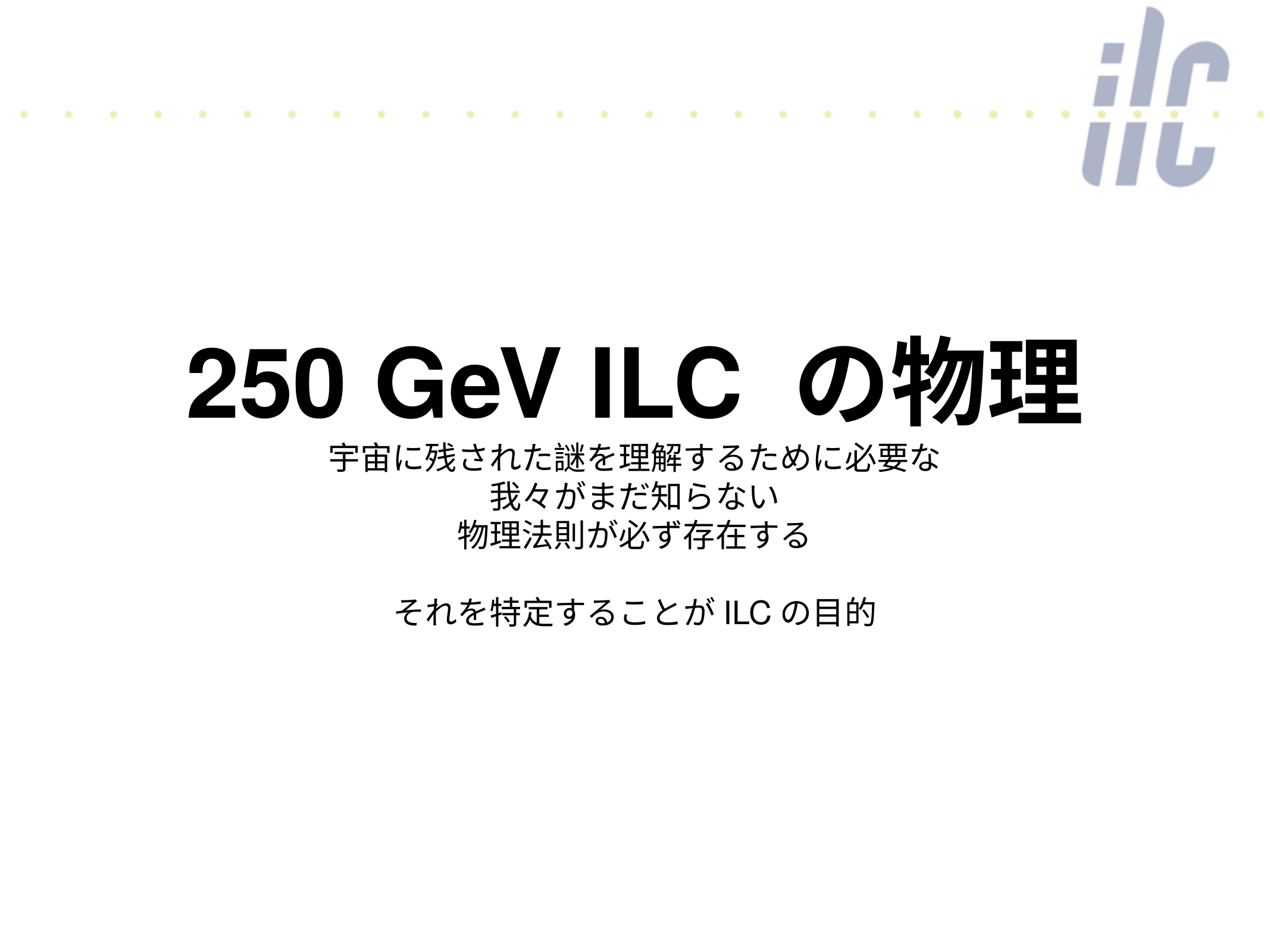

# 250 GeV ILC の物理
宇宙に残された謎を理解するために必要な
我々がまだ知らない
物理法則が必ず存在する

それを特定することがILCの目的
12